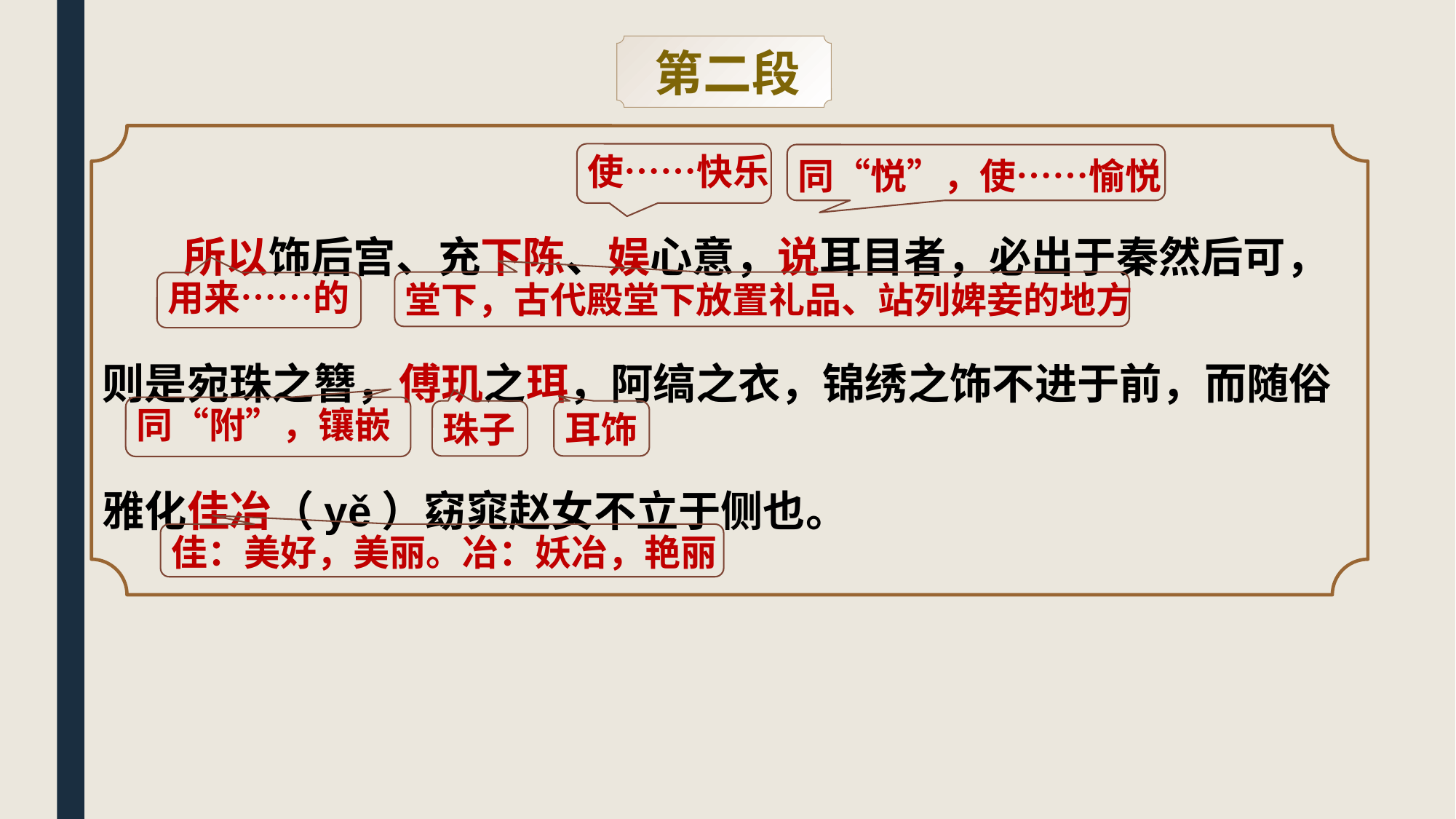

第二段

所以饰后宫、充下陈、娱心意，说耳目者，必出于秦然后可，则是宛珠之簪，傅玑之珥，阿缟之衣，锦绣之饰不进于前，而随俗雅化佳冶（yě）窈窕赵女不立于侧也。
使……快乐

同“悦”，使……愉悦
用来……的

堂下，古代殿堂下放置礼品、站列婢妾的地方

同“附”，镶嵌

珠子

耳饰
佳：美好，美丽。冶：妖冶，艳丽